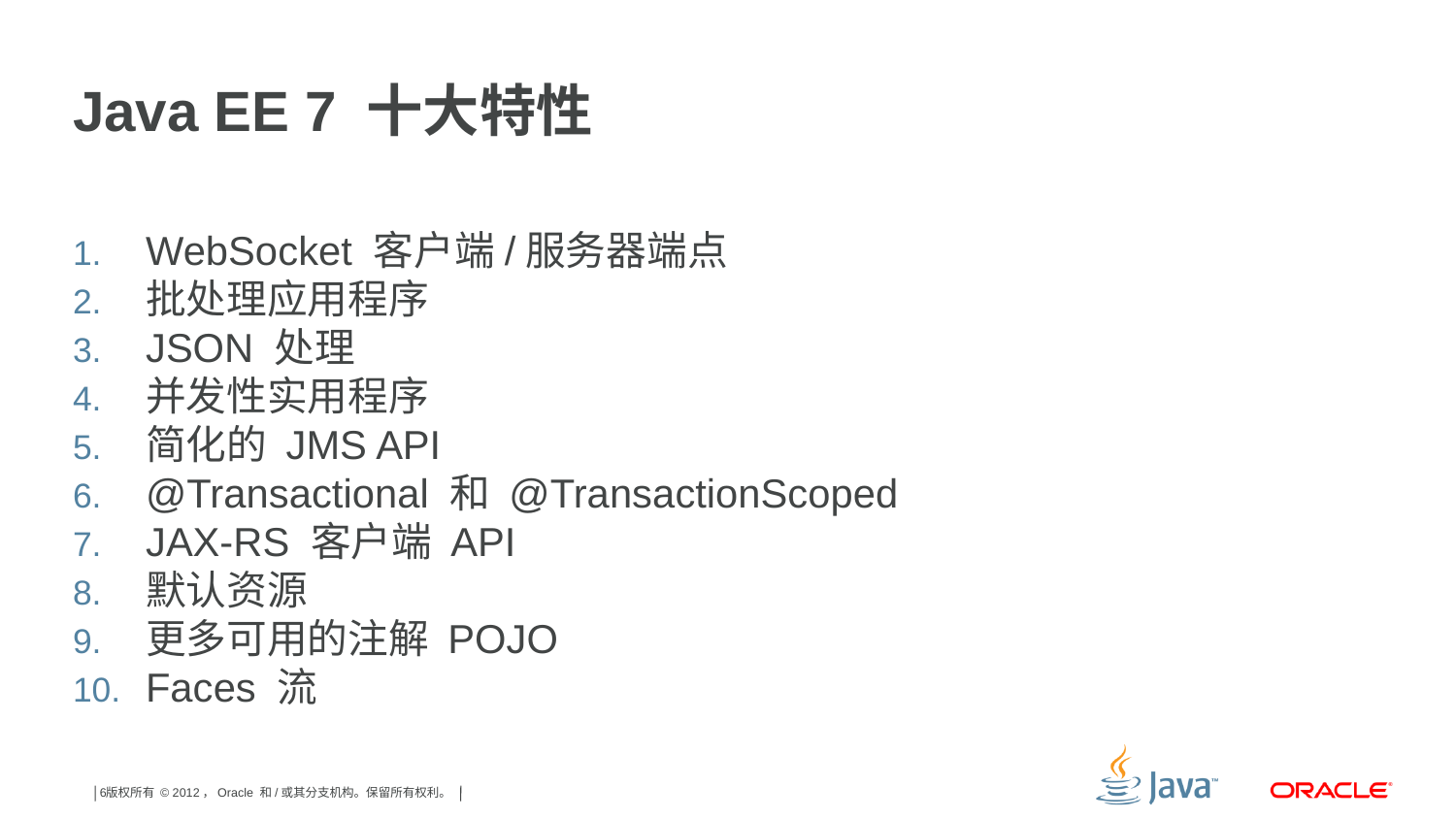

# Java EE 7 十大特性

WebSocket 客户端/服务器端点
批处理应用程序
JSON 处理
并发性实用程序
简化的 JMS API
@Transactional 和 @TransactionScoped
JAX-RS 客户端 API
默认资源
更多可用的注解 POJO
Faces 流